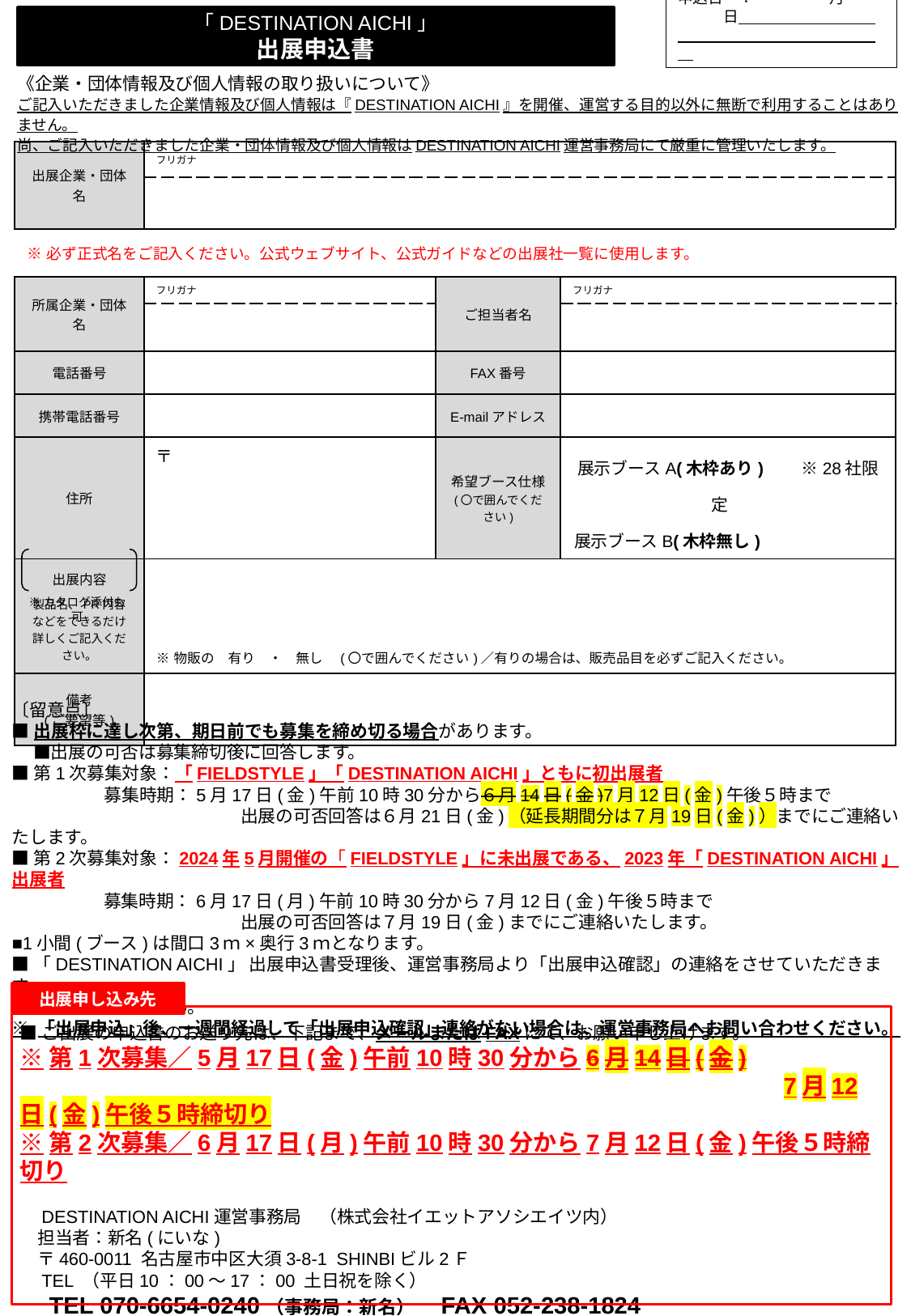

「DESTINATION AICHI」
出展申込書
申込日　：　　　　　月　　　　　日
《企業・団体情報及び個人情報の取り扱いについて》
ご記入いただきました企業情報及び個人情報は『DESTINATION AICHI』を開催、運営する目的以外に無断で利用することはありません。
尚、ご記入いただきました企業・団体情報及び個人情報はDESTINATION AICHI運営事務局にて厳重に管理いたします。

| 出展企業・団体名 | フリガナ |  |  |
| --- | --- | --- | --- |
|  |  |  |  |
| ※必ず正式名をご記入ください。公式ウェブサイト、公式ガイドなどの出展社一覧に使用します。 |  |  |  |
| 所属企業・団体名 | フリガナ | ご担当者名 | フリガナ |
|  |  |  |  |
| 電話番号 |  | FAX番号 |  |
| 携帯電話番号 |  | E-mailアドレス |  |
| 住所 | 〒 | 希望ブース仕様 (〇で囲んでください) | 展示ブースA(木枠あり)　　※28社限定　 展示ブースB(木枠無し)　※※※※※※ |
| 出展内容 製品名、PR内容 などをできるだけ詳しくご記入ください。 | ※物販の　有り　・　無し　(〇で囲んでください)／有りの場合は、販売品目を必ずご記入ください。 |  |  |
| 備考 (ご要望等) |  |  |  |

※カタログ添付も可
〔留意点〕
■出展枠に達し次第、期日前でも募集を締め切る場合があります。
　 ■出展の可否は募集締切後に回答します。
■第1次募集対象：「FIELDSTYLE」「DESTINATION AICHI」ともに初出展者
　 　　　　募集時期：5月17日(金)午前10時30分から６月14日(金)7月12日(金)午後５時まで
　　　　　　　　　　　　　出展の可否回答は６月21日(金)（延長期間分は７月19日(金)）までにご連絡いたします。
■第2次募集対象：2024年5月開催の「FIELDSTYLE」に未出展である、2023年「DESTINATION AICHI」出展者
　 　　　　募集時期：6月17日(月)午前10時30分から7月12日(金)午後５時まで
　　　　　　　　　　　　　出展の可否回答は７月19日(金)までにご連絡いたします。
■1小間(ブース)は間口3ｍ×奥行3ｍとなります。
■「DESTINATION AICHI」 出展申込書受理後、運営事務局より「出展申込確認」の連絡をさせていただきます。
　予めご了承ください。
※ 「出展申込」後、一週間経過して「出展申込確認」連絡がない場合は、運営事務局へお問い合わせください。
出展申し込み先

■ご出展の申込書のお送り先は、下記まで、メールまたはFAXにて、お願い申し上げます。
※第1次募集／5月17日(金)午前10時30分から6月14日(金)
　　　　　　　　　　　　　　　　　　　　　　　　　　　　　　　　7月12日(金)午後５時締切り
※第2次募集／6月17日(月)午前10時30分から7月12日(金)午後５時締切り

　DESTINATION AICHI運営事務局　（株式会社イエットアソシエイツ内）
　担当者：新名(にいな)
　〒460-0011 名古屋市中区大須3-8-1  SHINBIビル2Ｆ
　TEL （平日10：00～17：00 土日祝を除く）
　TEL 070-6654-0240（事務局：新名）     FAX 052-238-1824
　 Mail：destination.aichi@yet-as.co.jp